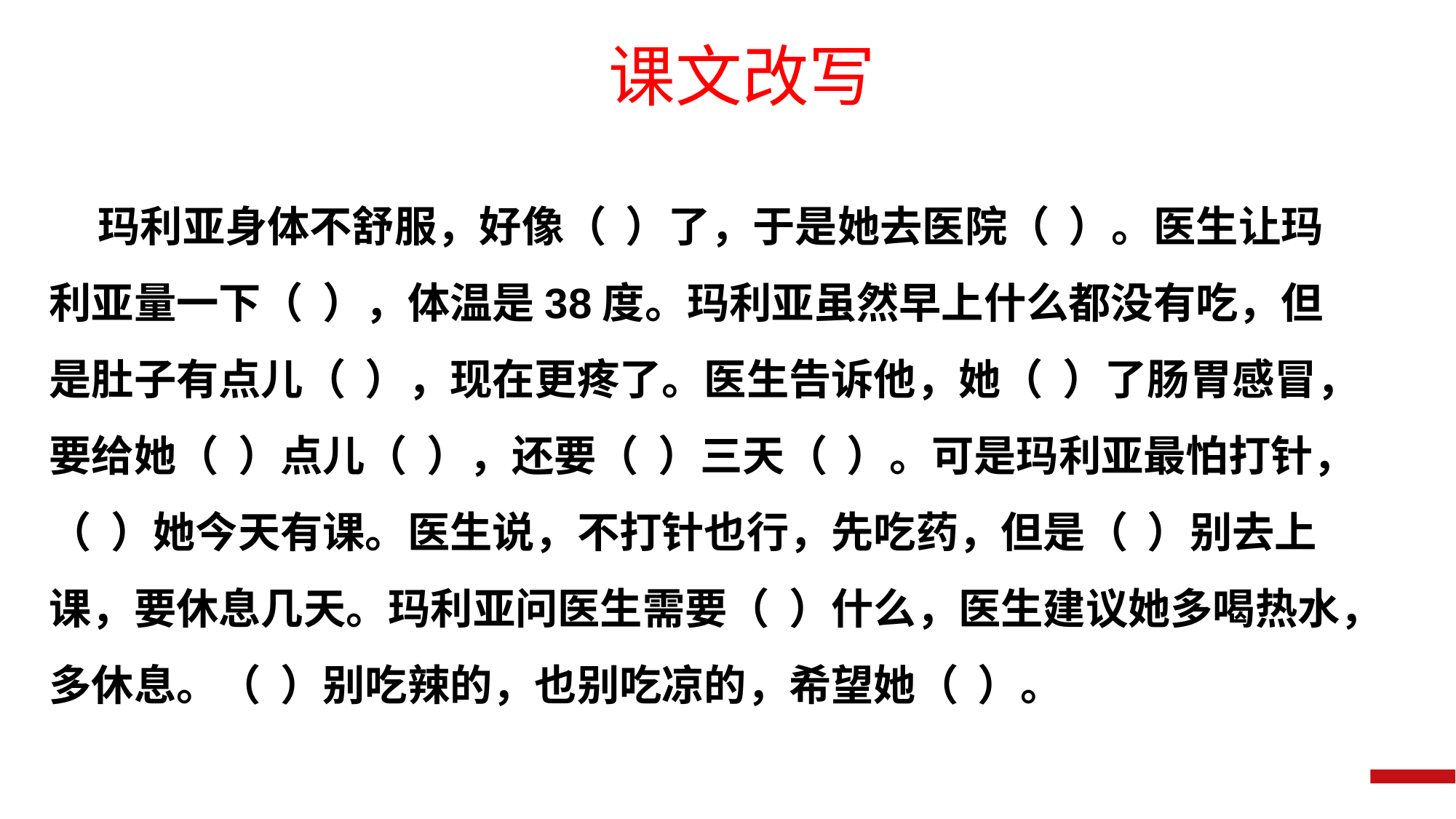

课文改写
    玛利亚身体不舒服，好像（  ）了，于是她去医院（  ）。医生让玛利亚量一下（  ），体温是38度。玛利亚虽然早上什么都没有吃，但是肚子有点儿（  ），现在更疼了。医生告诉他，她（  ）了肠胃感冒，要给她（  ）点儿（  ），还要（  ）三天（  ）。可是玛利亚最怕打针，（  ）她今天有课。医生说，不打针也行，先吃药，但是（  ）别去上课，要休息几天。玛利亚问医生需要（  ）什么，医生建议她多喝热水，多休息。（  ）别吃辣的，也别吃凉的，希望她（  ）。